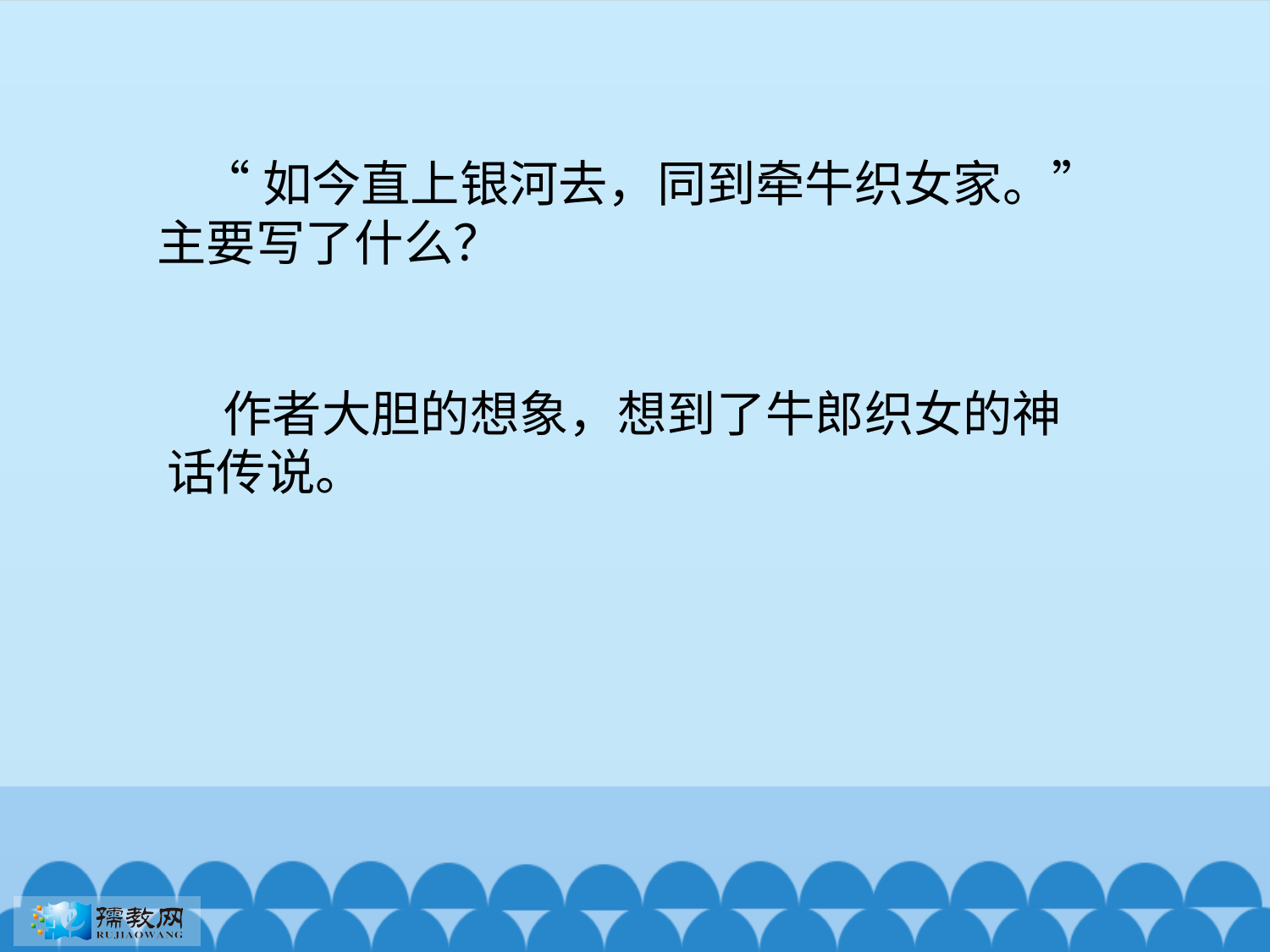

“如今直上银河去，同到牵牛织女家。”主要写了什么？
    作者大胆的想象，想到了牛郎织女的神话传说。